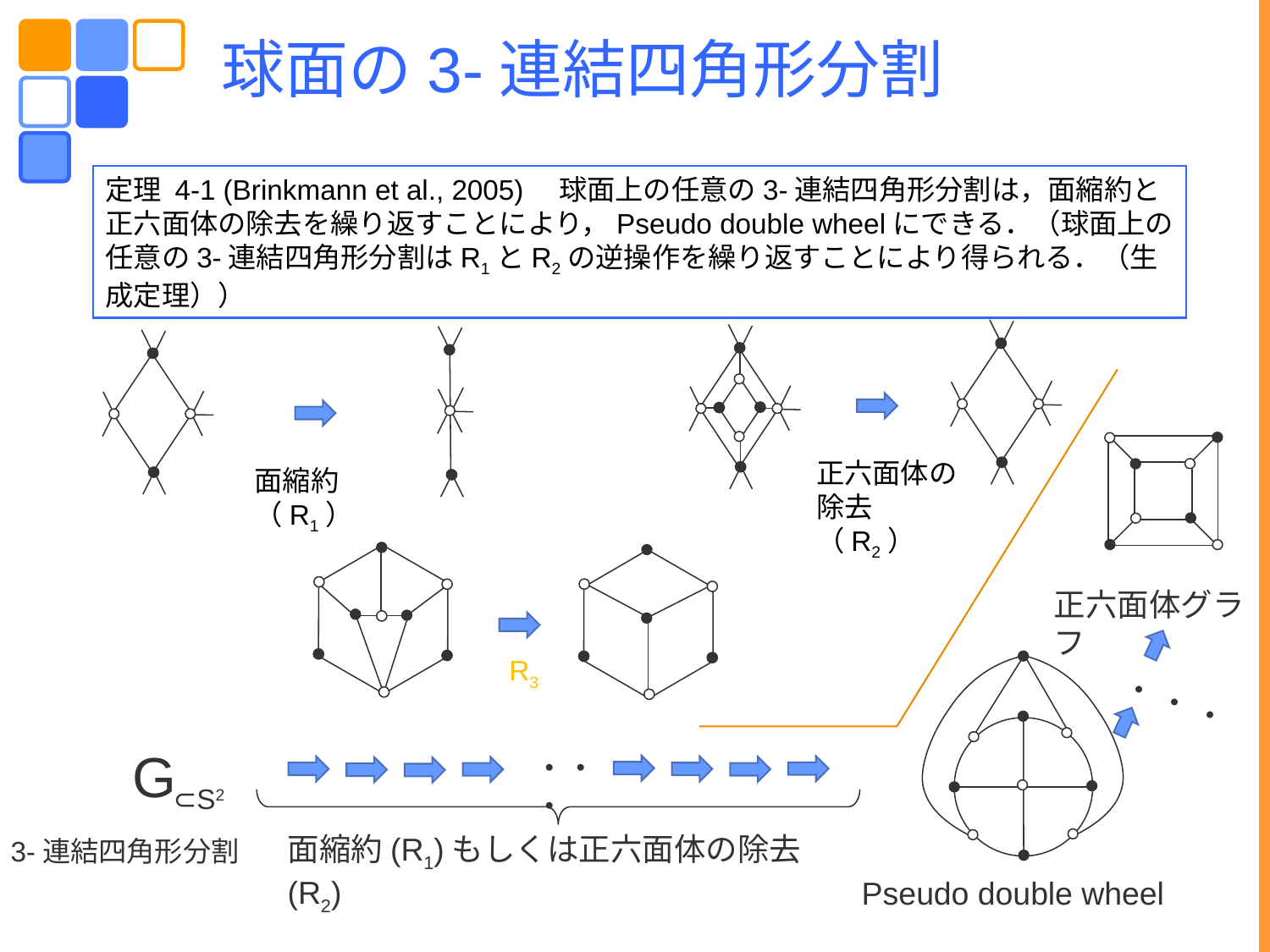

球面の3-連結四角形分割
定理 4-1 (Brinkmann et al., 2005)　球面上の任意の3-連結四角形分割は，面縮約と正六面体の除去を繰り返すことにより，Pseudo double wheelにできる．（球面上の任意の3-連結四角形分割はR1とR2の逆操作を繰り返すことにより得られる．（生成定理））

正六面体の除去（R2）

正六面体グラフ
面縮約（R1）

R3

・・・

G

・・・
⊂S2
面縮約(R1)もしくは正六面体の除去(R2)
Pseudo double wheel

3-連結四角形分割